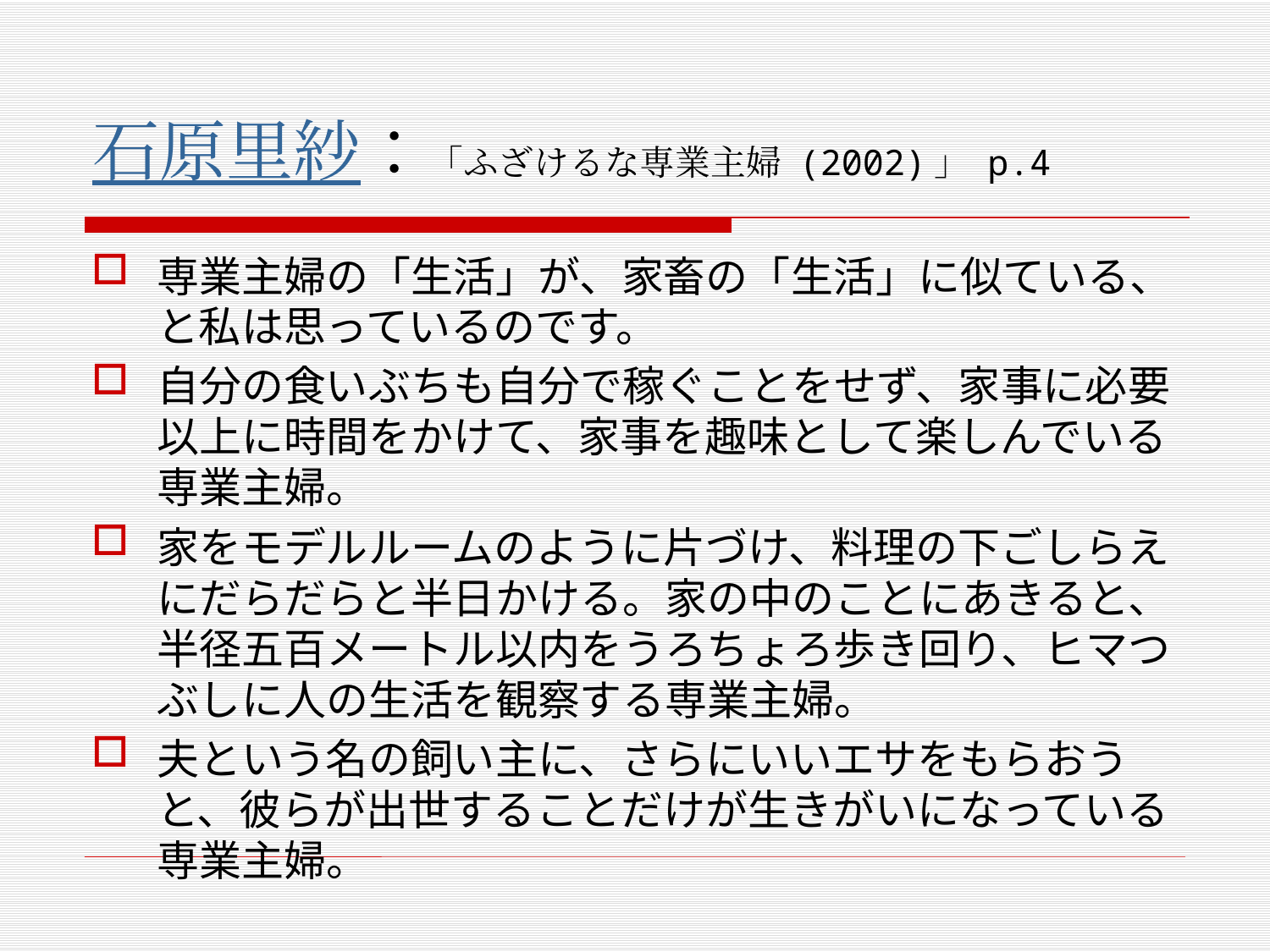

# 石原里紗：「ふざけるな専業主婦 (2002)」 p.4
専業主婦の「生活」が、家畜の「生活」に似ている、と私は思っているのです。
自分の食いぶちも自分で稼ぐことをせず、家事に必要以上に時間をかけて、家事を趣味として楽しんでいる専業主婦。
家をモデルルームのように片づけ、料理の下ごしらえにだらだらと半日かける。家の中のことにあきると、半径五百メートル以内をうろちょろ歩き回り、ヒマつぶしに人の生活を観察する専業主婦。
夫という名の飼い主に、さらにいいエサをもらおうと、彼らが出世することだけが生きがいになっている専業主婦。